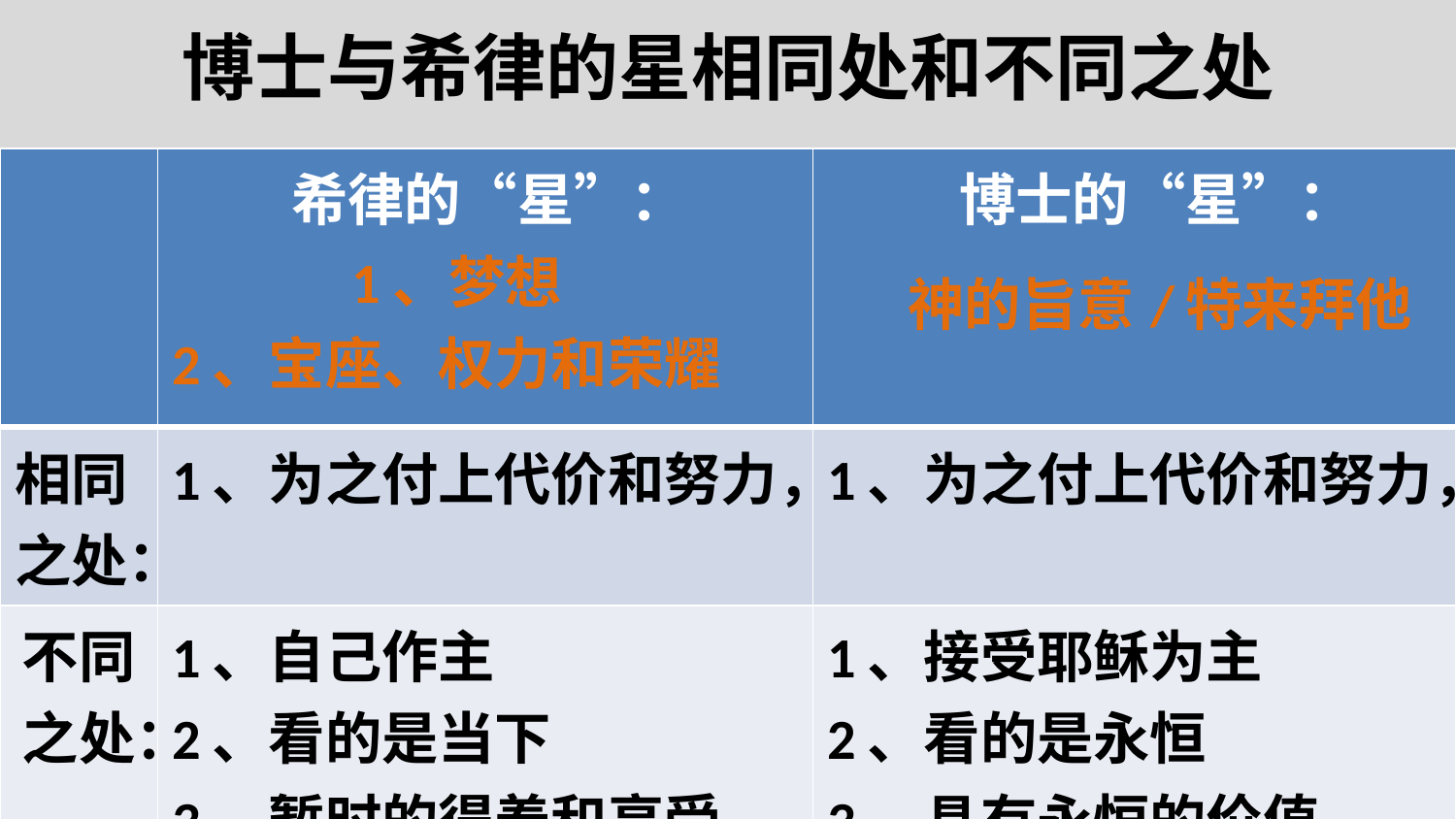

# 博士与希律的星相同处和不同之处

|  | 希律的“星”： 1、梦想 2、宝座、权力和荣耀 | 博士的“星”： 神的旨意/特来拜他 |
| --- | --- | --- |
| 相同之处： | 1、为之付上代价和努力， | 1、为之付上代价和努力， |
| 不同之处： | 1、自己作主 2、看的是当下 3、暂时的得着和享受 | 1、接受耶稣为主 2、看的是永恒 3、具有永恒的价值 |